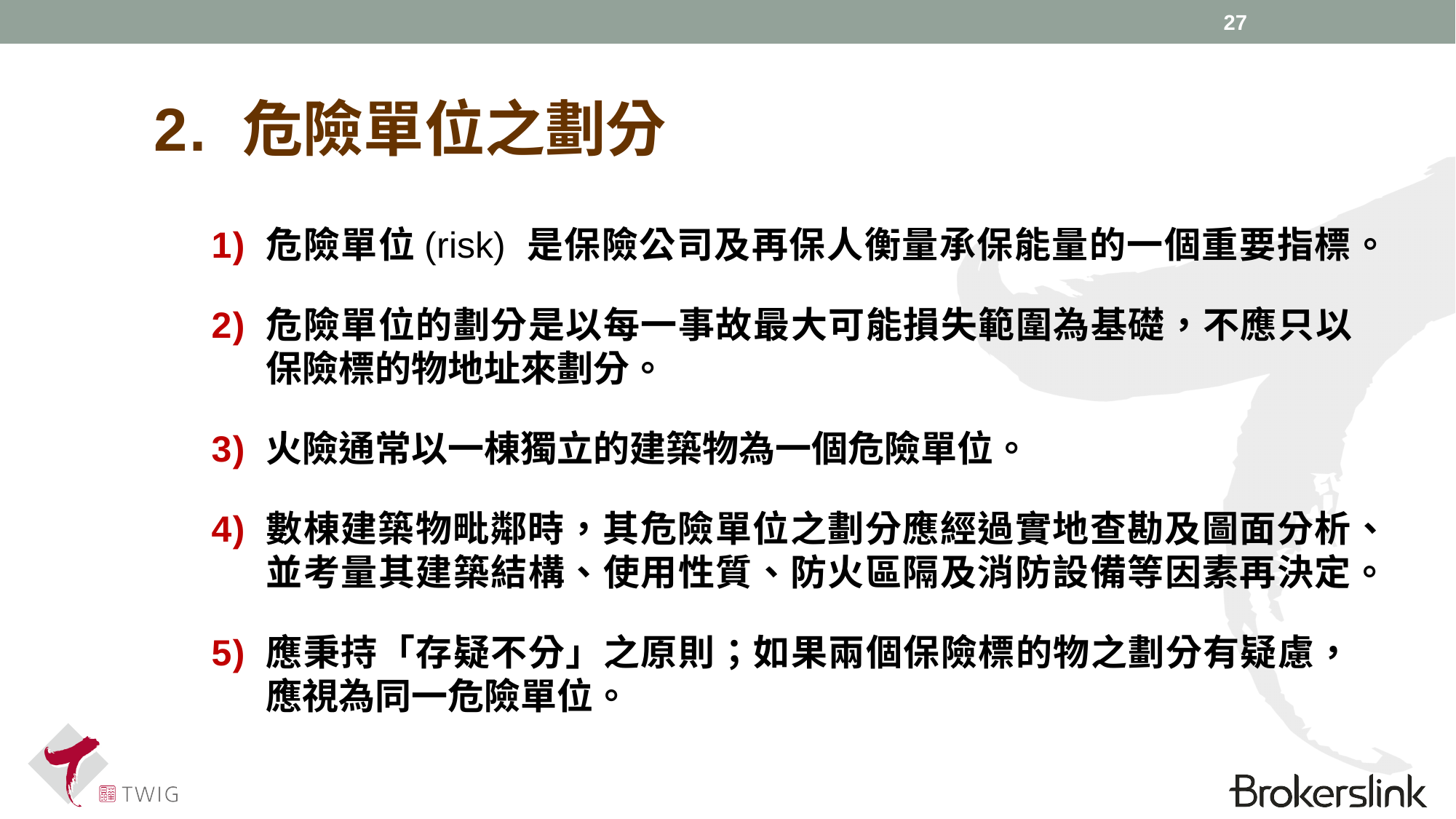

27
危險單位之劃分
危險單位(risk) 是保險公司及再保人衡量承保能量的一個重要指標。
危險單位的劃分是以每一事故最大可能損失範圍為基礎，不應只以保險標的物地址來劃分。
火險通常以一棟獨立的建築物為一個危險單位。
數棟建築物毗鄰時，其危險單位之劃分應經過實地查勘及圖面分析、並考量其建築結構、使用性質、防火區隔及消防設備等因素再決定。
應秉持「存疑不分」之原則；如果兩個保險標的物之劃分有疑慮，應視為同一危險單位。